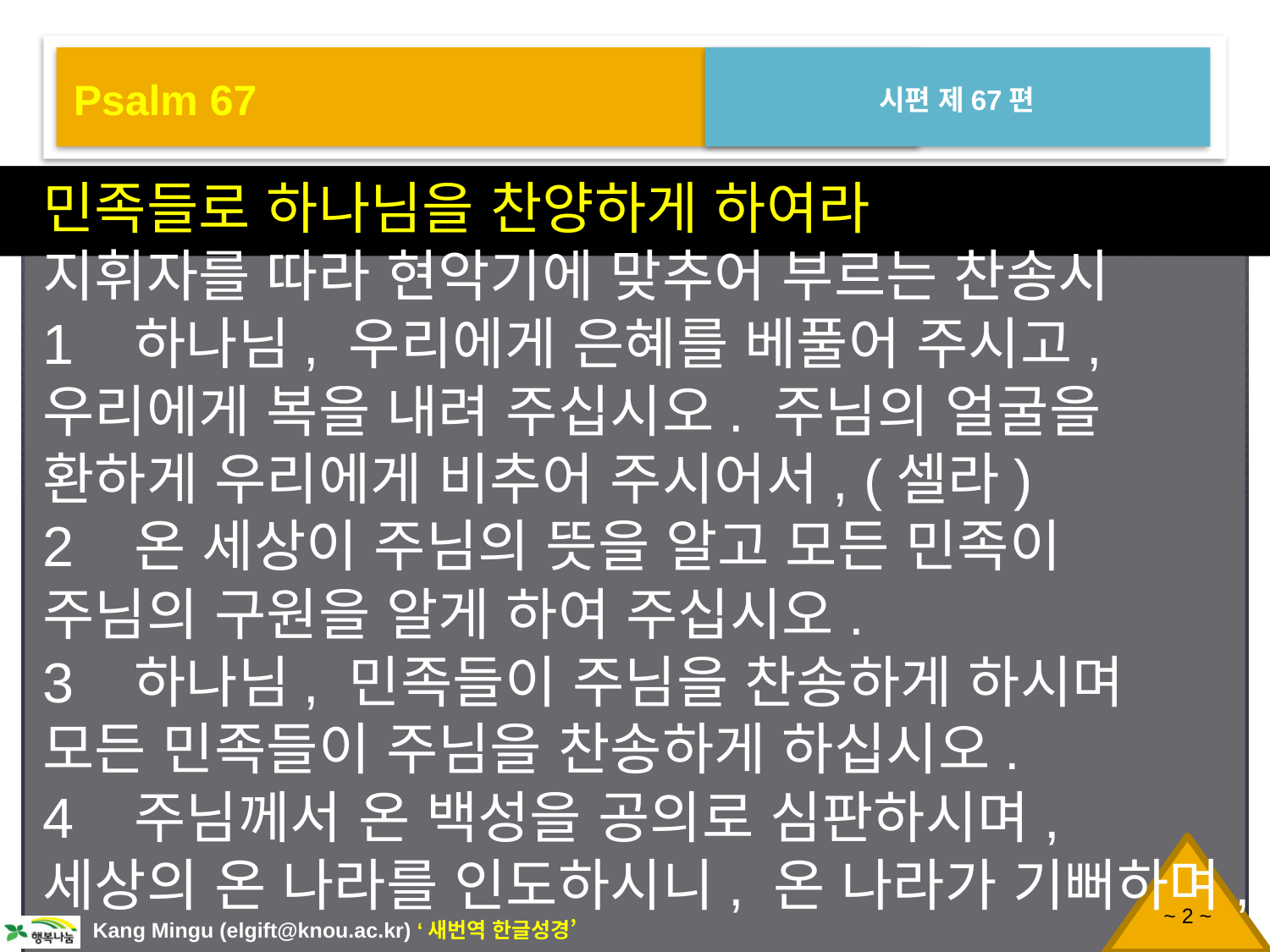

Psalm 67
시편 제67편
민족들로 하나님을 찬양하게 하여라
지휘자를 따라 현악기에 맞추어 부르는 찬송시
1   하나님, 우리에게 은혜를 베풀어 주시고, 우리에게 복을 내려 주십시오. 주님의 얼굴을 환하게 우리에게 비추어 주시어서, (셀라)
2   온 세상이 주님의 뜻을 알고 모든 민족이 주님의 구원을 알게 하여 주십시오.
3   하나님, 민족들이 주님을 찬송하게 하시며 모든 민족들이 주님을 찬송하게 하십시오.
4   주님께서 온 백성을 공의로 심판하시며, 세상의 온 나라를 인도하시니, 온 나라가 기뻐하며,